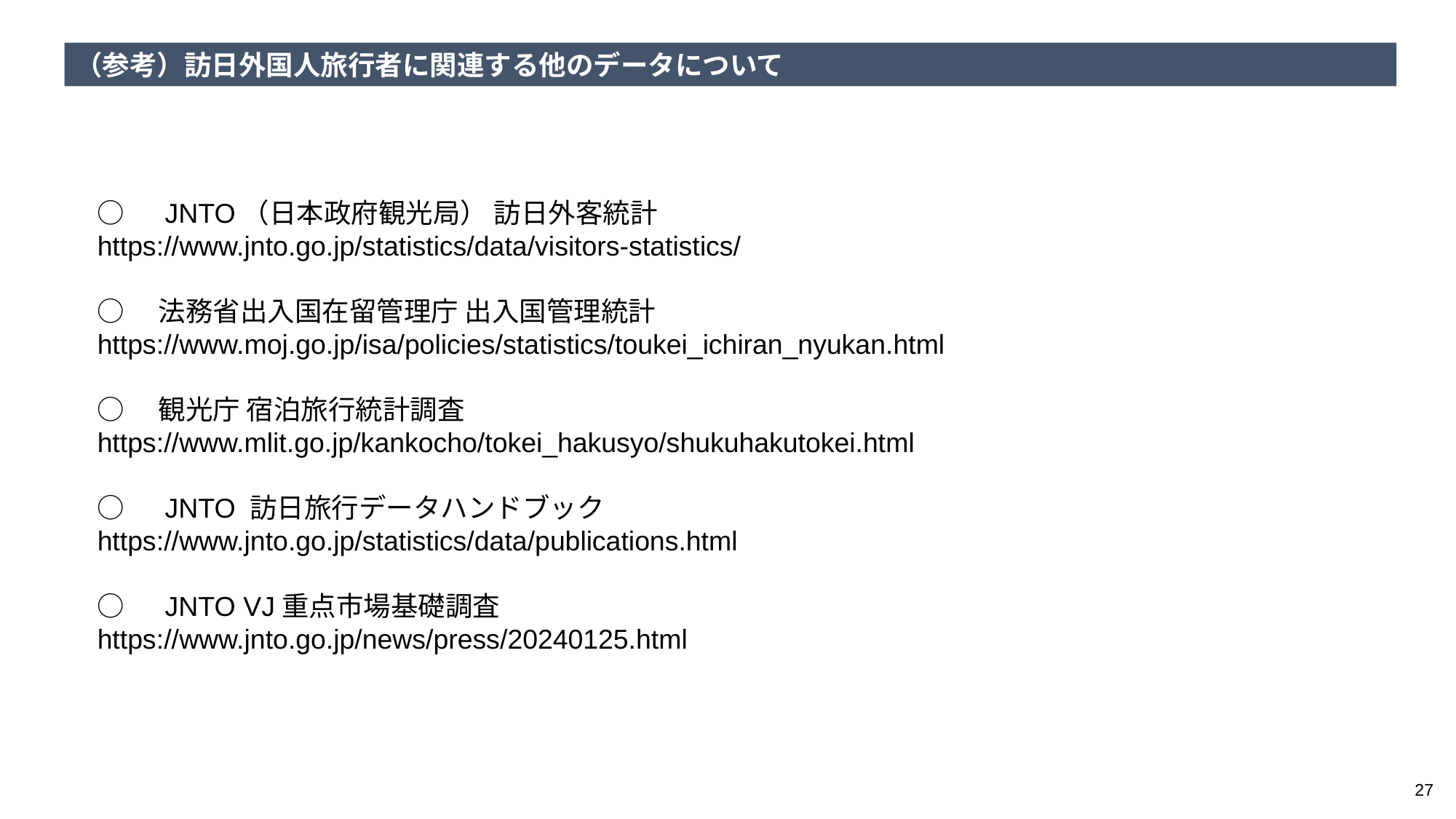

（参考）訪日外国人旅行者に関連する他のデータについて
○　JNTO（日本政府観光局） 訪日外客統計
https://www.jnto.go.jp/statistics/data/visitors-statistics/

○　法務省出入国在留管理庁 出入国管理統計
https://www.moj.go.jp/isa/policies/statistics/toukei_ichiran_nyukan.html

○　観光庁 宿泊旅行統計調査
https://www.mlit.go.jp/kankocho/tokei_hakusyo/shukuhakutokei.html

○　JNTO 訪日旅行データハンドブック
https://www.jnto.go.jp/statistics/data/publications.html

○　JNTO VJ重点市場基礎調査
https://www.jnto.go.jp/news/press/20240125.html
27